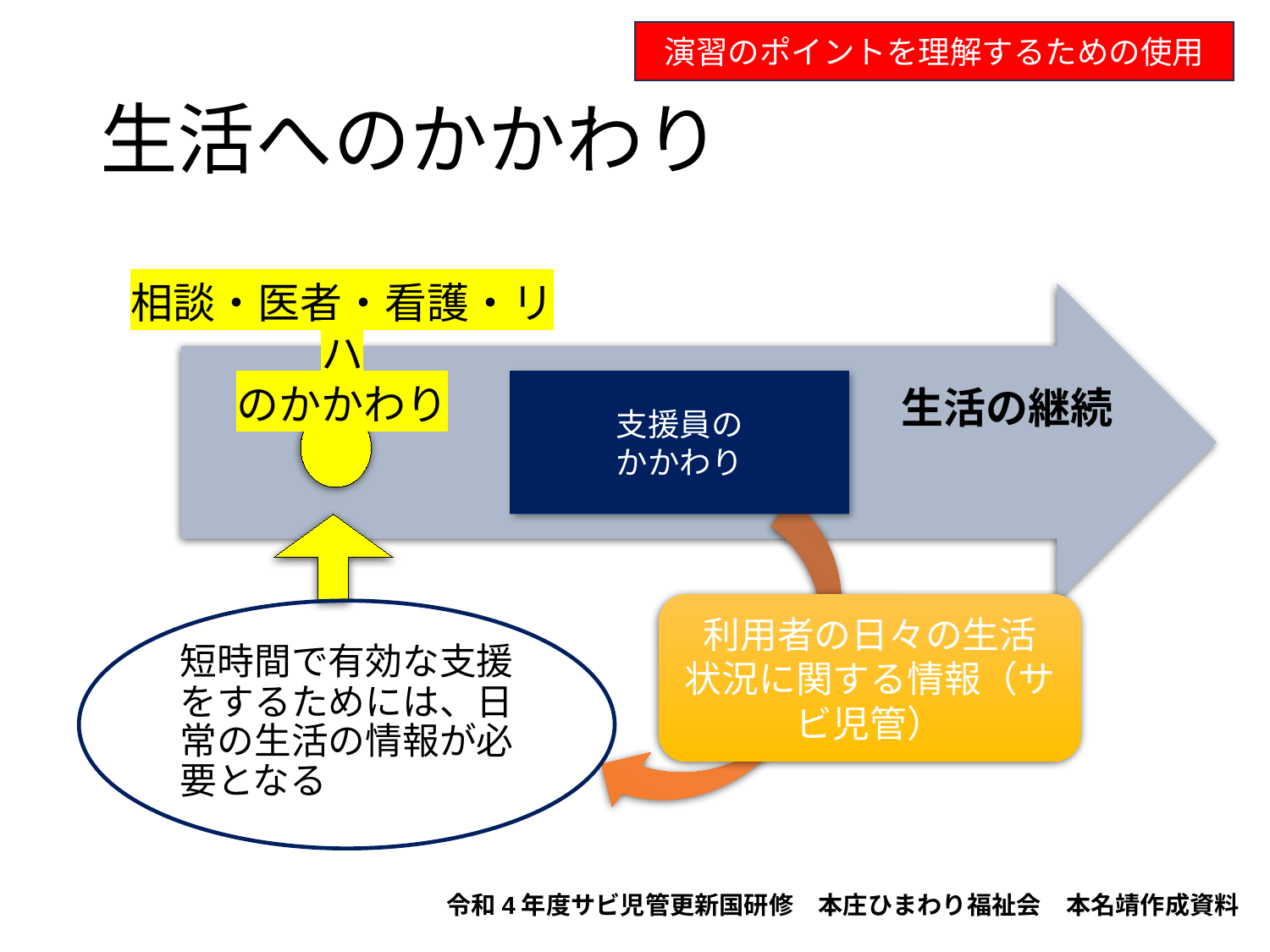

演習のポイントを理解するための使用
# 生活へのかかわり
相談・医者・看護・リハ
のかかわり

生活の継続
支援員の
かかわり

利用者の日々の生活
状況に関する情報（サビ児管）

短時間で有効な支援をするためには、日常の生活の情報が必要となる
令和4年度サビ児管更新国研修　本庄ひまわり福祉会　本名靖作成資料